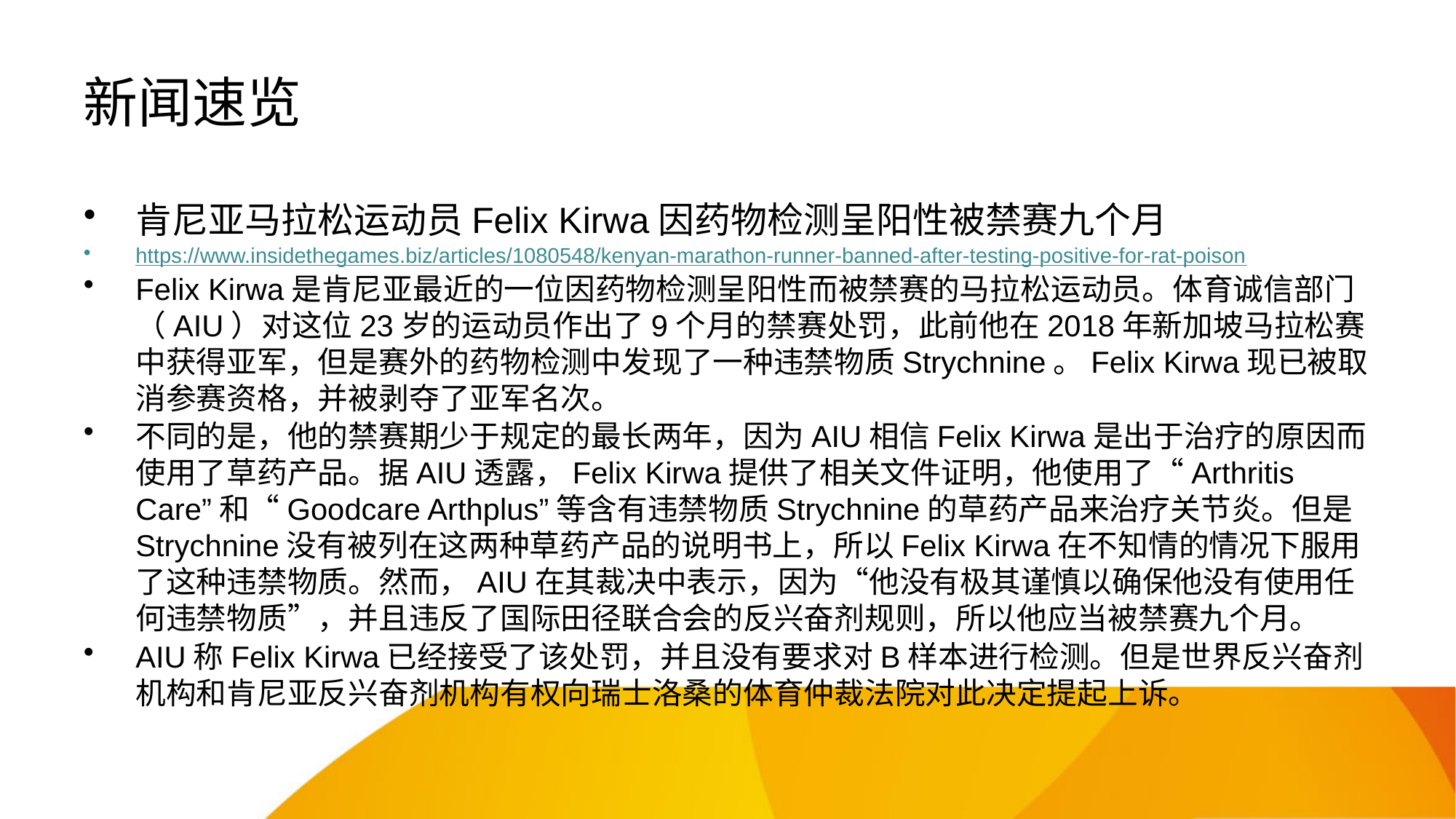

# 新闻速览
肯尼亚马拉松运动员Felix Kirwa因药物检测呈阳性被禁赛九个月
https://www.insidethegames.biz/articles/1080548/kenyan-marathon-runner-banned-after-testing-positive-for-rat-poison
Felix Kirwa是肯尼亚最近的一位因药物检测呈阳性而被禁赛的马拉松运动员。体育诚信部门（AIU）对这位23岁的运动员作出了9个月的禁赛处罚，此前他在2018年新加坡马拉松赛中获得亚军，但是赛外的药物检测中发现了一种违禁物质Strychnine。Felix Kirwa现已被取消参赛资格，并被剥夺了亚军名次。
不同的是，他的禁赛期少于规定的最长两年，因为AIU相信Felix Kirwa是出于治疗的原因而使用了草药产品。据AIU透露，Felix Kirwa提供了相关文件证明，他使用了“Arthritis Care”和“Goodcare Arthplus”等含有违禁物质Strychnine的草药产品来治疗关节炎。但是Strychnine没有被列在这两种草药产品的说明书上，所以Felix Kirwa在不知情的情况下服用了这种违禁物质。然而，AIU在其裁决中表示，因为“他没有极其谨慎以确保他没有使用任何违禁物质”，并且违反了国际田径联合会的反兴奋剂规则，所以他应当被禁赛九个月。
AIU称Felix Kirwa已经接受了该处罚，并且没有要求对B样本进行检测。但是世界反兴奋剂机构和肯尼亚反兴奋剂机构有权向瑞士洛桑的体育仲裁法院对此决定提起上诉。